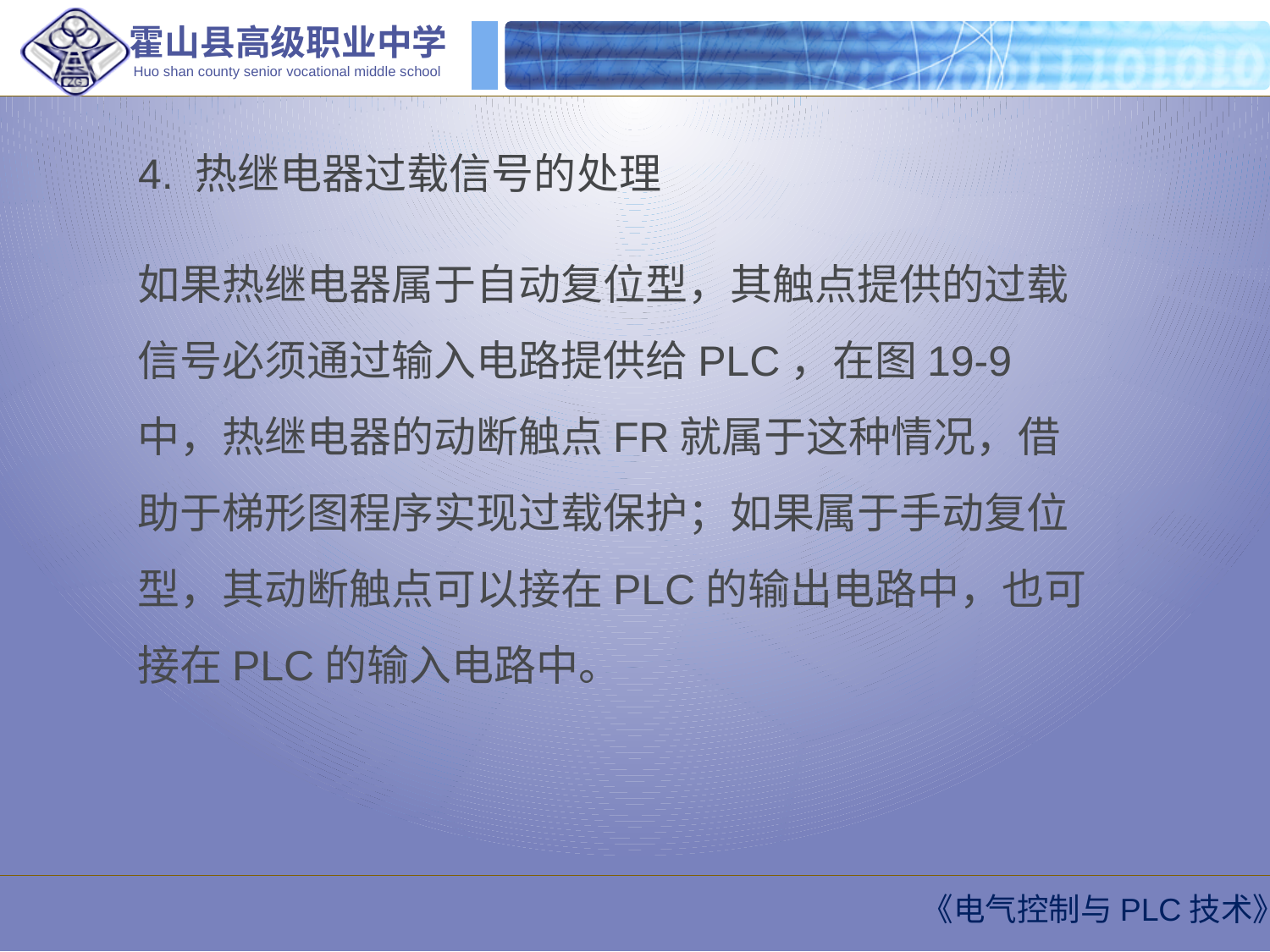

4. 热继电器过载信号的处理
如果热继电器属于自动复位型，其触点提供的过载信号必须通过输入电路提供给PLC，在图19-9中，热继电器的动断触点FR就属于这种情况，借助于梯形图程序实现过载保护；如果属于手动复位型，其动断触点可以接在PLC的输出电路中，也可接在PLC的输入电路中。